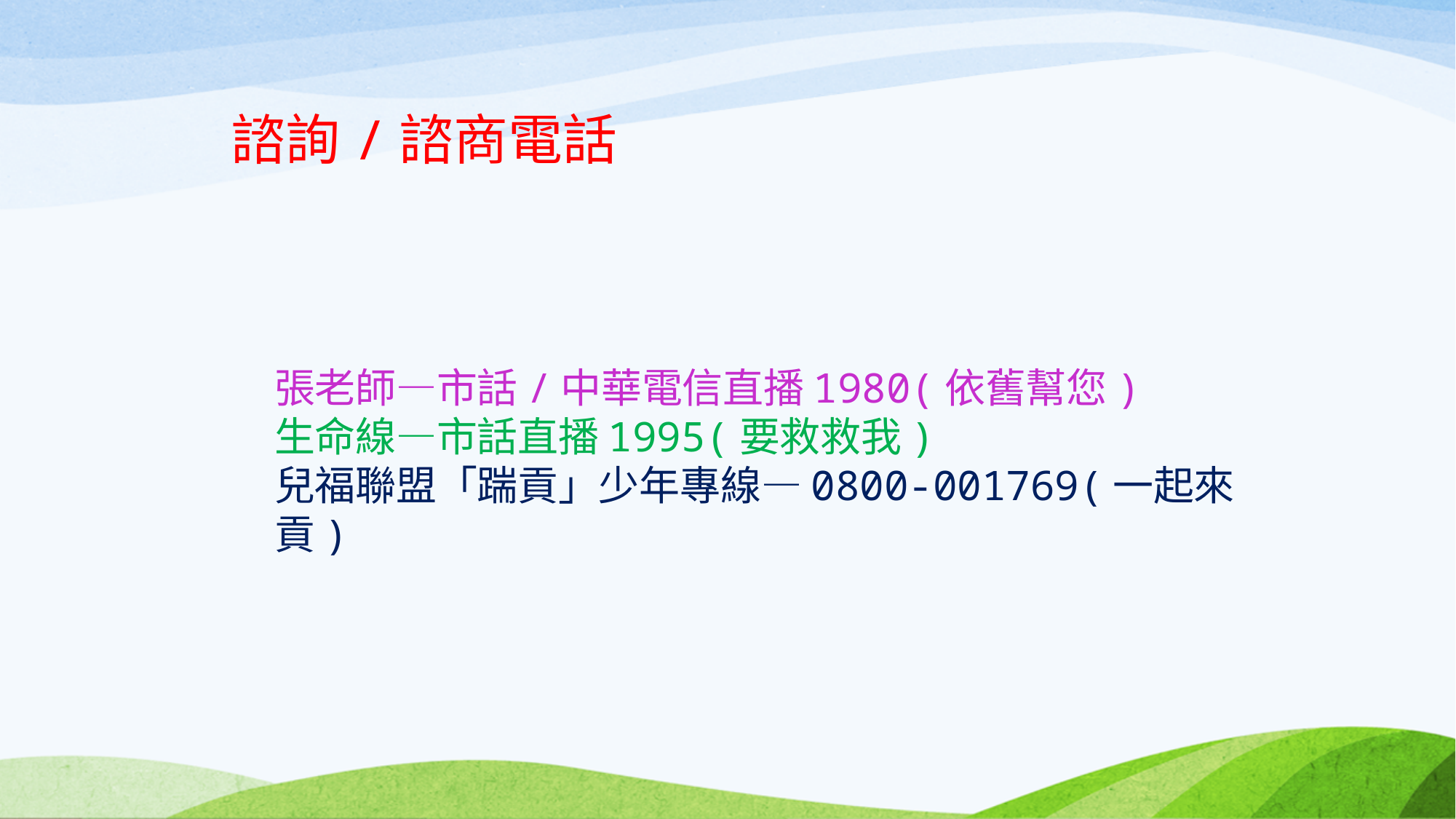

諮詢/諮商電話

張老師—市話/中華電信直播1980(依舊幫您)
生命線—市話直播1995(要救救我)
兒福聯盟「踹貢」少年專線—0800-001769(一起來貢)